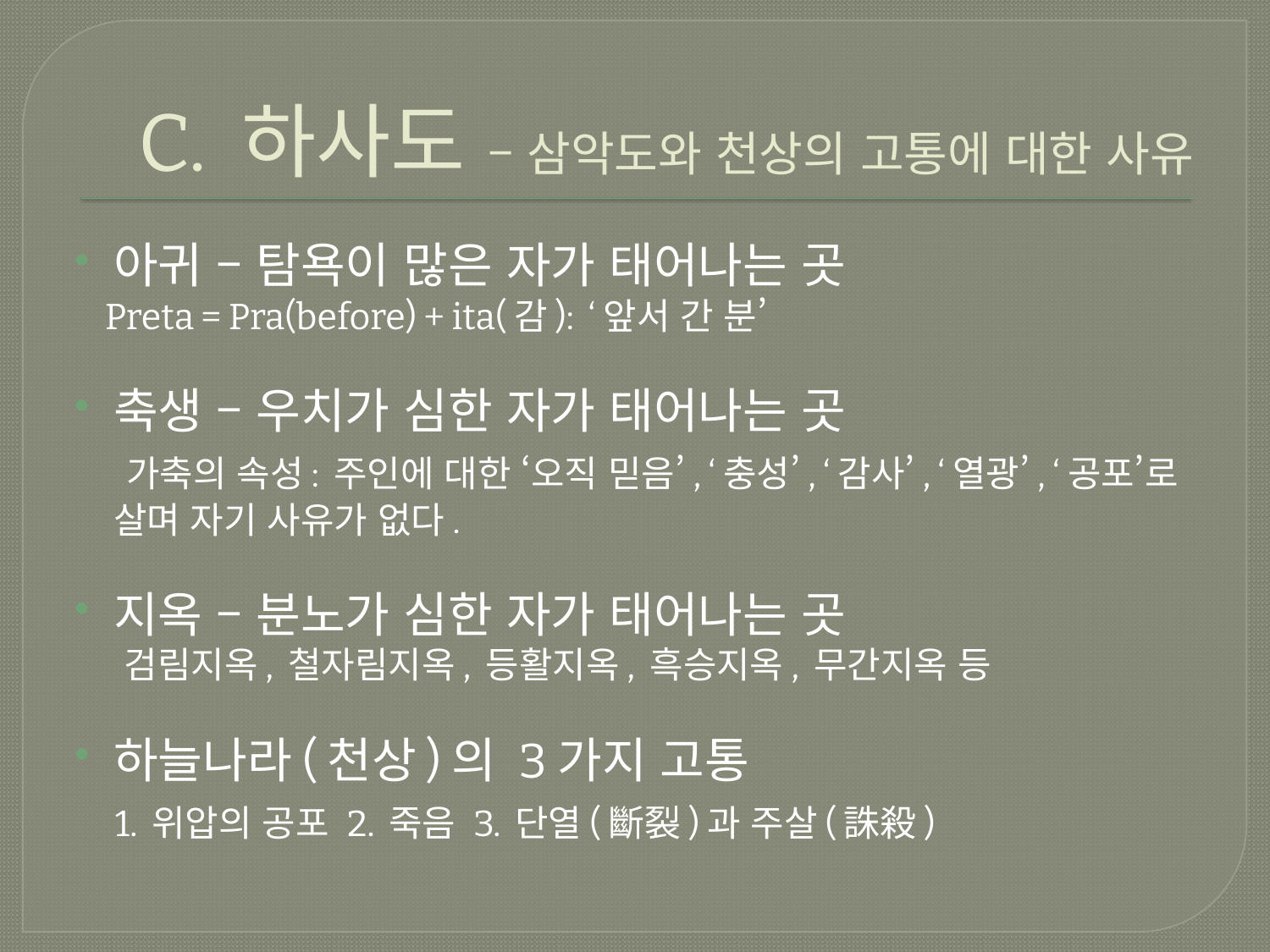

# C. 하사도 – 삼악도와 천상의 고통에 대한 사유
아귀 – 탐욕이 많은 자가 태어나는 곳
    Preta = Pra(before) + ita(감):  ‘앞서 간 분’

축생 – 우치가 심한 자가 태어나는 곳
   가축의 속성: 주인에 대한 ‘오직 믿음’, ‘충성’, ‘감사’, ‘열광’, ‘공포’로 살며 자기 사유가 없다.

지옥 – 분노가 심한 자가 태어나는 곳
    검림지옥, 철자림지옥, 등활지옥, 흑승지옥, 무간지옥 등

하늘나라(천상)의 3가지 고통
    1. 위압의 공포 2. 죽음 3. 단열(斷裂)과 주살(誅殺)